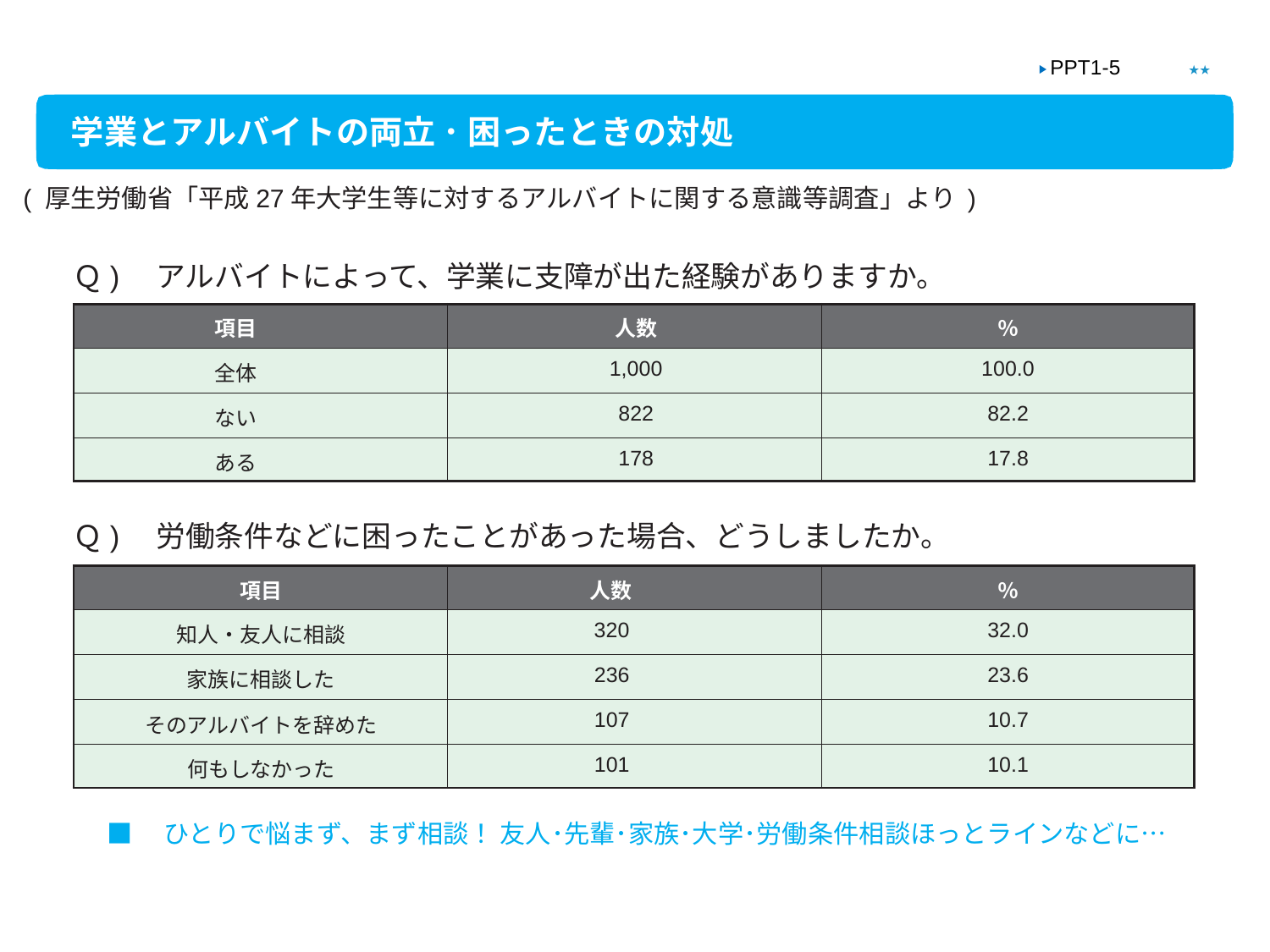

★★
▶ PPT1-5

学業とアルバイトの両立 ･ 困ったときの対処
( 厚生労働省「平成27年大学生等に対するアルバイトに関する意識等調査」より )

Ｑ)　アルバイトによって、学業に支障が出た経験がありますか。
| 項目 | 人数 | ％ |
| --- | --- | --- |
| 全体 | 1,000 | 100.0 |
| ない | 822 | 82.2 |
| ある | 178 | 17.8 |
Ｑ)　労働条件などに困ったことがあった場合、どうしましたか。
| 項目 | 人数 | ％ |
| --- | --- | --- |
| 知人・友人に相談 | 320 | 32.0 |
| 家族に相談した | 236 | 23.6 |
| そのアルバイトを辞めた | 107 | 10.7 |
| 何もしなかった | 101 | 10.1 |
■　ひとりで悩まず、まず相談！ 友人･先輩･家族･大学･労働条件相談ほっとラインなどに…